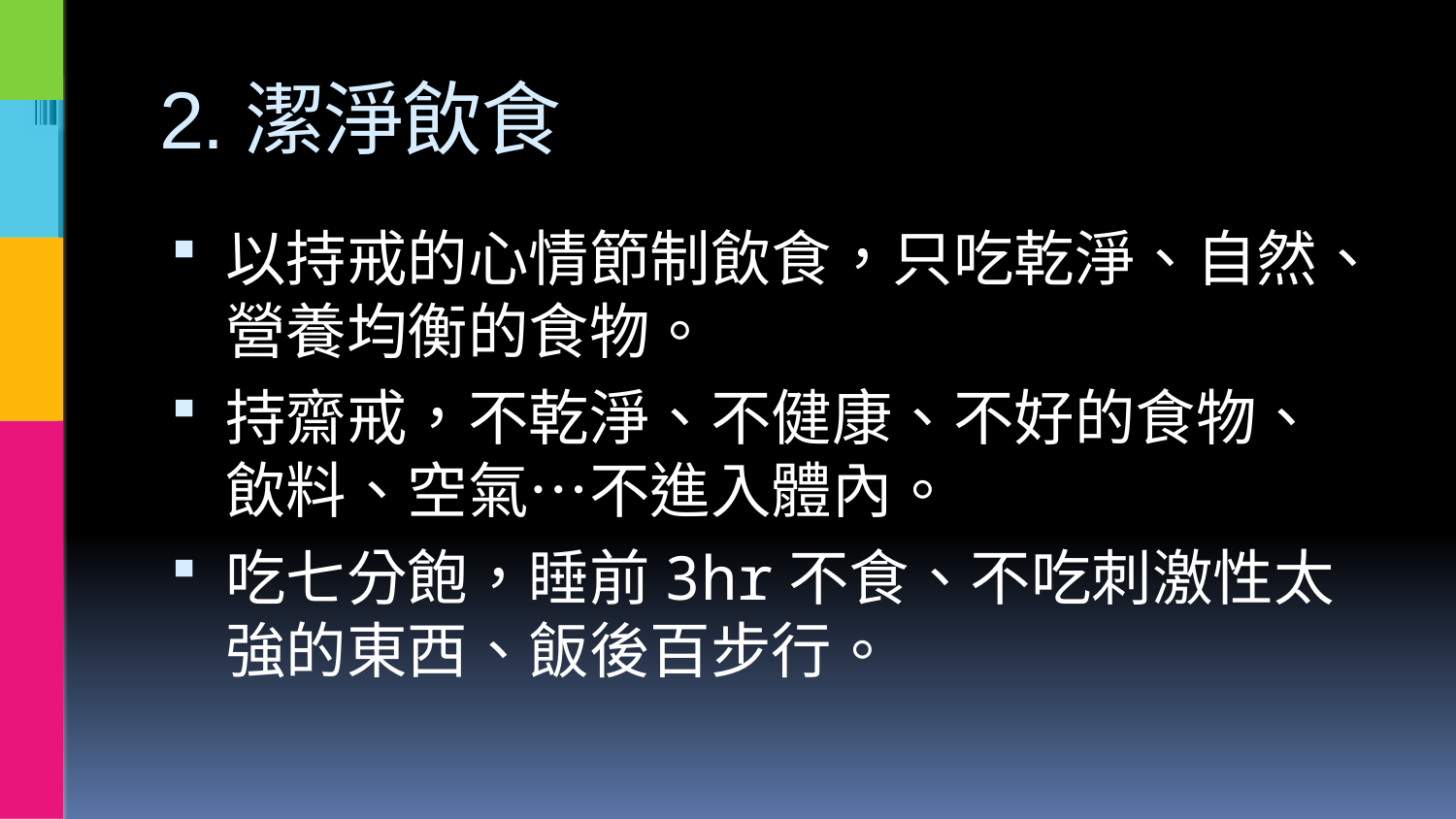

# 2.潔淨飲食
以持戒的心情節制飲食，只吃乾淨、自然、營養均衡的食物。
持齋戒，不乾淨、不健康、不好的食物、飲料、空氣…不進入體內。
吃七分飽，睡前3hr不食、不吃刺激性太強的東西、飯後百步行。